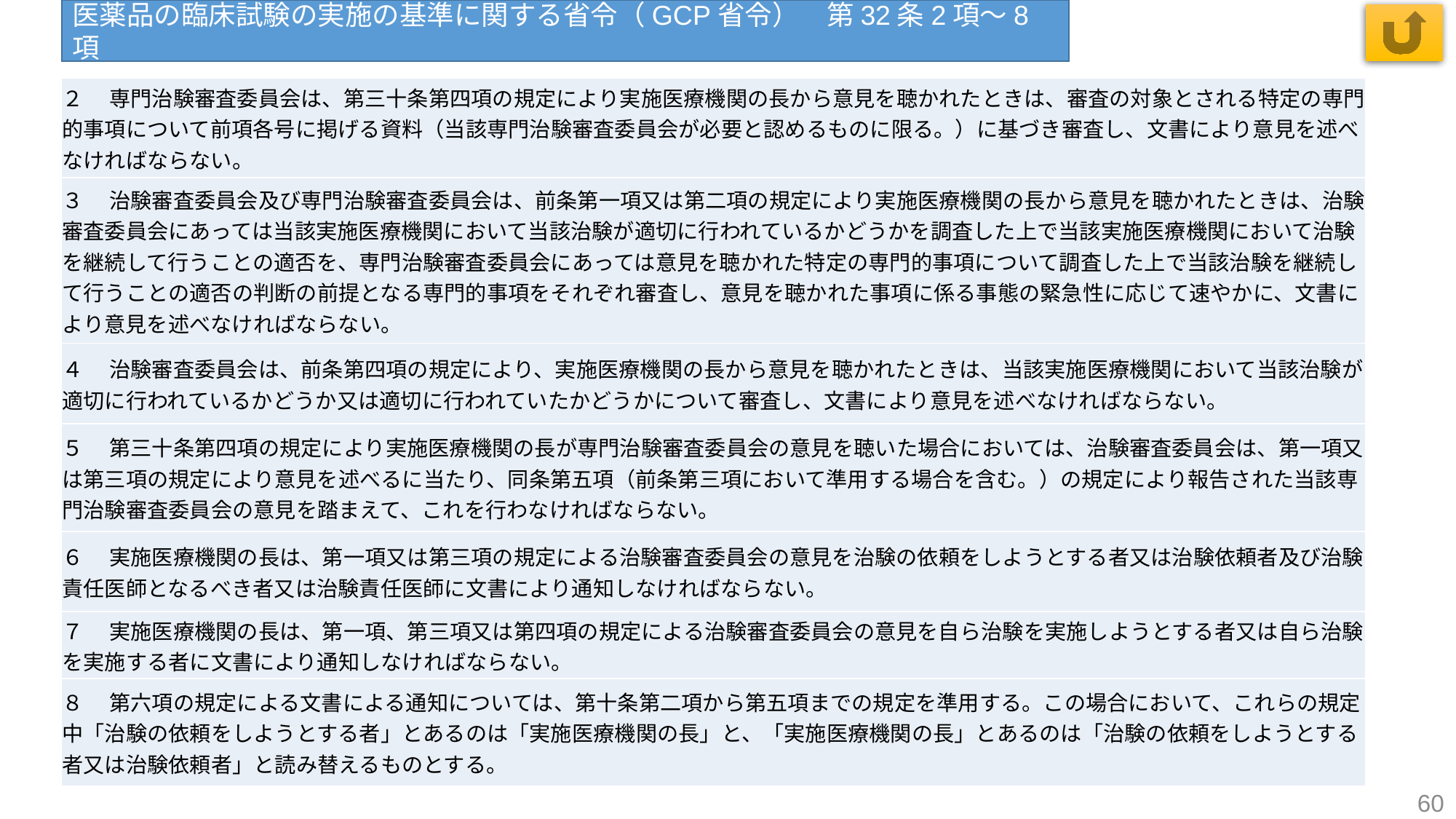

医薬品の臨床試験の実施の基準に関する省令（GCP省令）　第32条2項～8項

| ２ 　専門治験審査委員会は、第三十条第四項の規定により実施医療機関の長から意見を聴かれたときは、審査の対象とされる特定の専門的事項について前項各号に掲げる資料（当該専門治験審査委員会が必要と認めるものに限る。）に基づき審査し、文書により意見を述べなければならない。 |
| --- |
| ３ 　治験審査委員会及び専門治験審査委員会は、前条第一項又は第二項の規定により実施医療機関の長から意見を聴かれたときは、治験審査委員会にあっては当該実施医療機関において当該治験が適切に行われているかどうかを調査した上で当該実施医療機関において治験を継続して行うことの適否を、専門治験審査委員会にあっては意見を聴かれた特定の専門的事項について調査した上で当該治験を継続して行うことの適否の判断の前提となる専門的事項をそれぞれ審査し、意見を聴かれた事項に係る事態の緊急性に応じて速やかに、文書により意見を述べなければならない。 |
| ４ 　治験審査委員会は、前条第四項の規定により、実施医療機関の長から意見を聴かれたときは、当該実施医療機関において当該治験が適切に行われているかどうか又は適切に行われていたかどうかについて審査し、文書により意見を述べなければならない。 |
| ５ 　第三十条第四項の規定により実施医療機関の長が専門治験審査委員会の意見を聴いた場合においては、治験審査委員会は、第一項又は第三項の規定により意見を述べるに当たり、同条第五項（前条第三項において準用する場合を含む。）の規定により報告された当該専門治験審査委員会の意見を踏まえて、これを行わなければならない。 |
| ６ 　実施医療機関の長は、第一項又は第三項の規定による治験審査委員会の意見を治験の依頼をしようとする者又は治験依頼者及び治験責任医師となるべき者又は治験責任医師に文書により通知しなければならない。 |
| ７ 　実施医療機関の長は、第一項、第三項又は第四項の規定による治験審査委員会の意見を自ら治験を実施しようとする者又は自ら治験を実施する者に文書により通知しなければならない。 |
| ８ 　第六項の規定による文書による通知については、第十条第二項から第五項までの規定を準用する。この場合において、これらの規定中「治験の依頼をしようとする者」とあるのは「実施医療機関の長」と、「実施医療機関の長」とあるのは「治験の依頼をしようとする者又は治験依頼者」と読み替えるものとする。 |